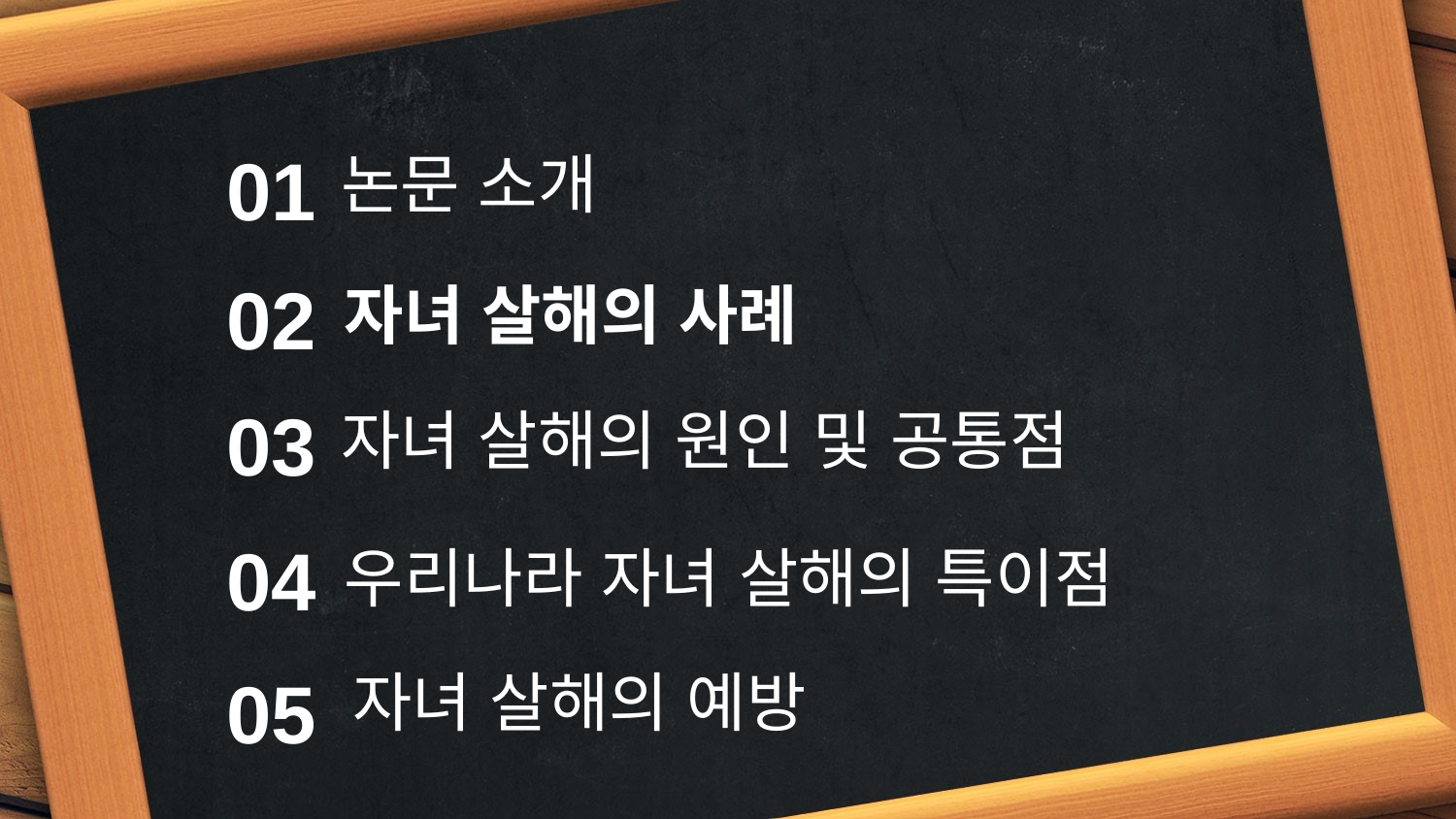

논문 소개
01
자녀 살해의 사례
02
자녀 살해의 원인 및 공통점
03
04
우리나라 자녀 살해의 특이점
자녀 살해의 예방
05